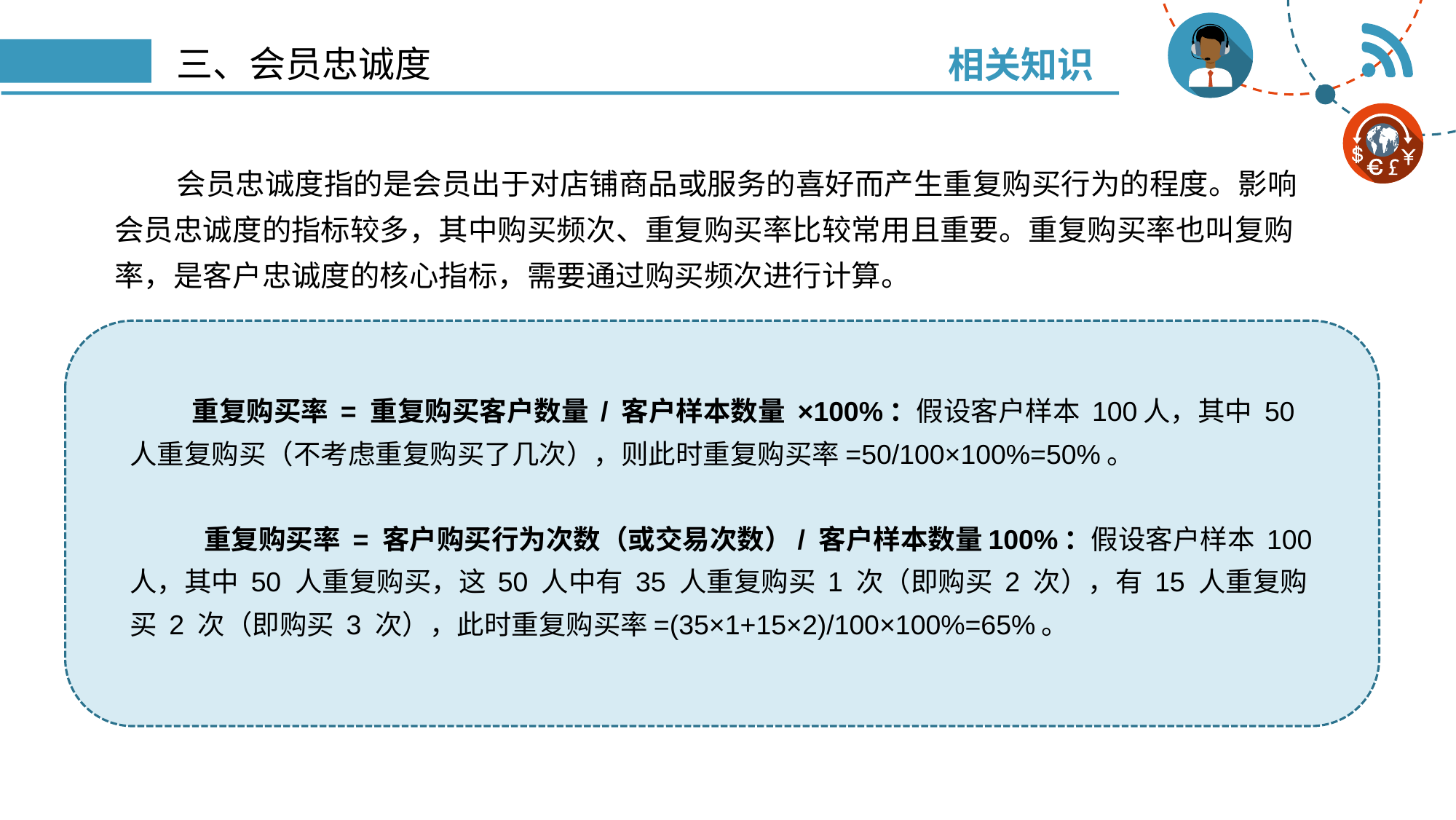

相关知识
# 三、会员忠诚度
会员忠诚度指的是会员出于对店铺商品或服务的喜好而产生重复购买行为的程度。影响会员忠诚度的指标较多，其中购买频次、重复购买率比较常用且重要。重复购买率也叫复购率，是客户忠诚度的核心指标，需要通过购买频次进行计算。

重复购买率 = 重复购买客户数量 / 客户样本数量 ×100%：假设客户样本 100人，其中 50 人重复购买（不考虑重复购买了几次），则此时重复购买率=50/100×100%=50%。

 重复购买率 = 客户购买行为次数（或交易次数）/ 客户样本数量100%：假设客户样本 100 人，其中 50 人重复购买，这 50 人中有 35 人重复购买 1 次（即购买 2 次），有 15 人重复购买 2 次（即购买 3 次），此时重复购买率=(35×1+15×2)/100×100%=65%。